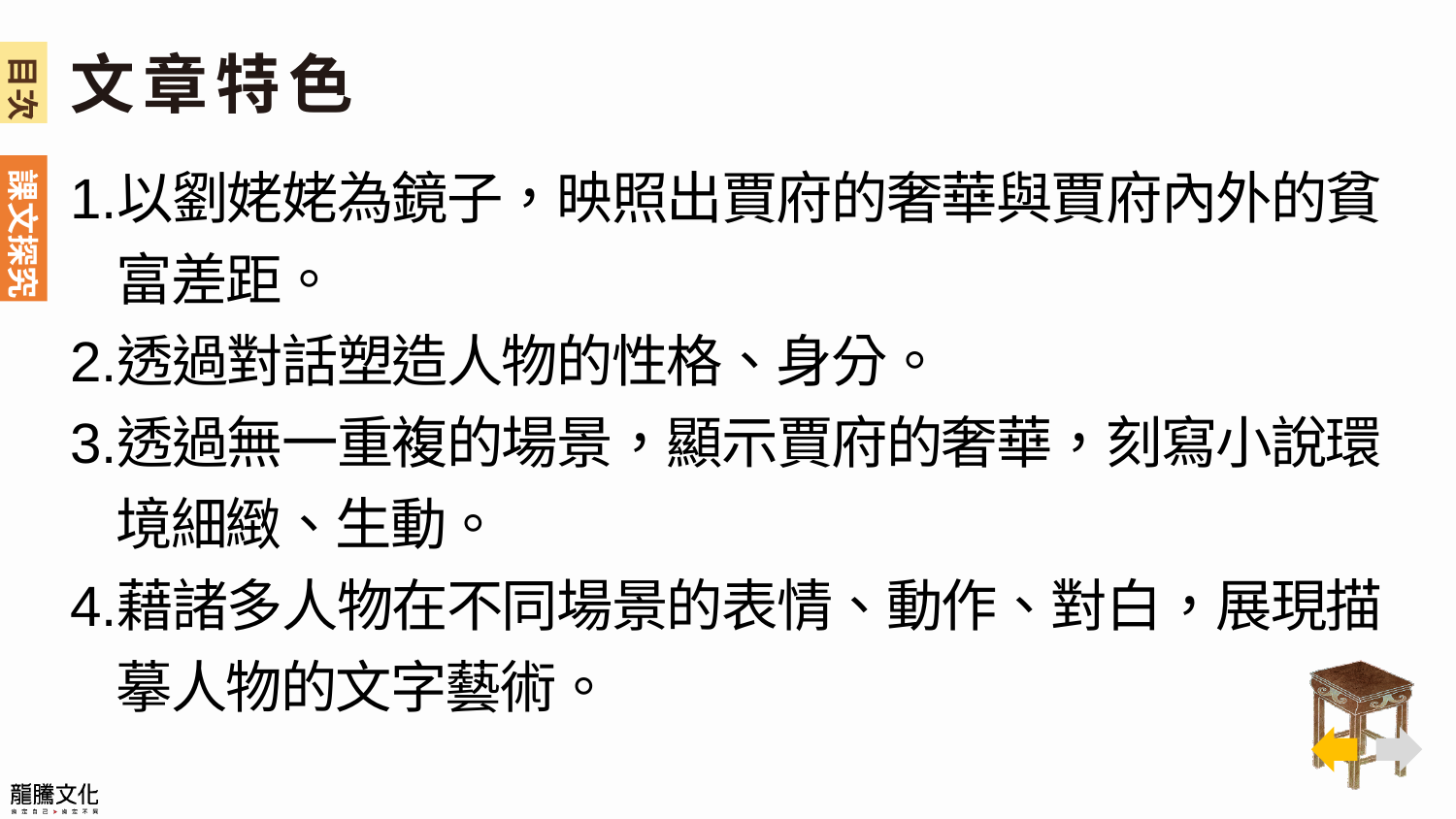

文章特色
以劉姥姥為鏡子，映照出賈府的奢華與賈府內外的貧富差距。
透過對話塑造人物的性格、身分。
透過無一重複的場景，顯示賈府的奢華，刻寫小說環境細緻、生動。
藉諸多人物在不同場景的表情、動作、對白，展現描摹人物的文字藝術。